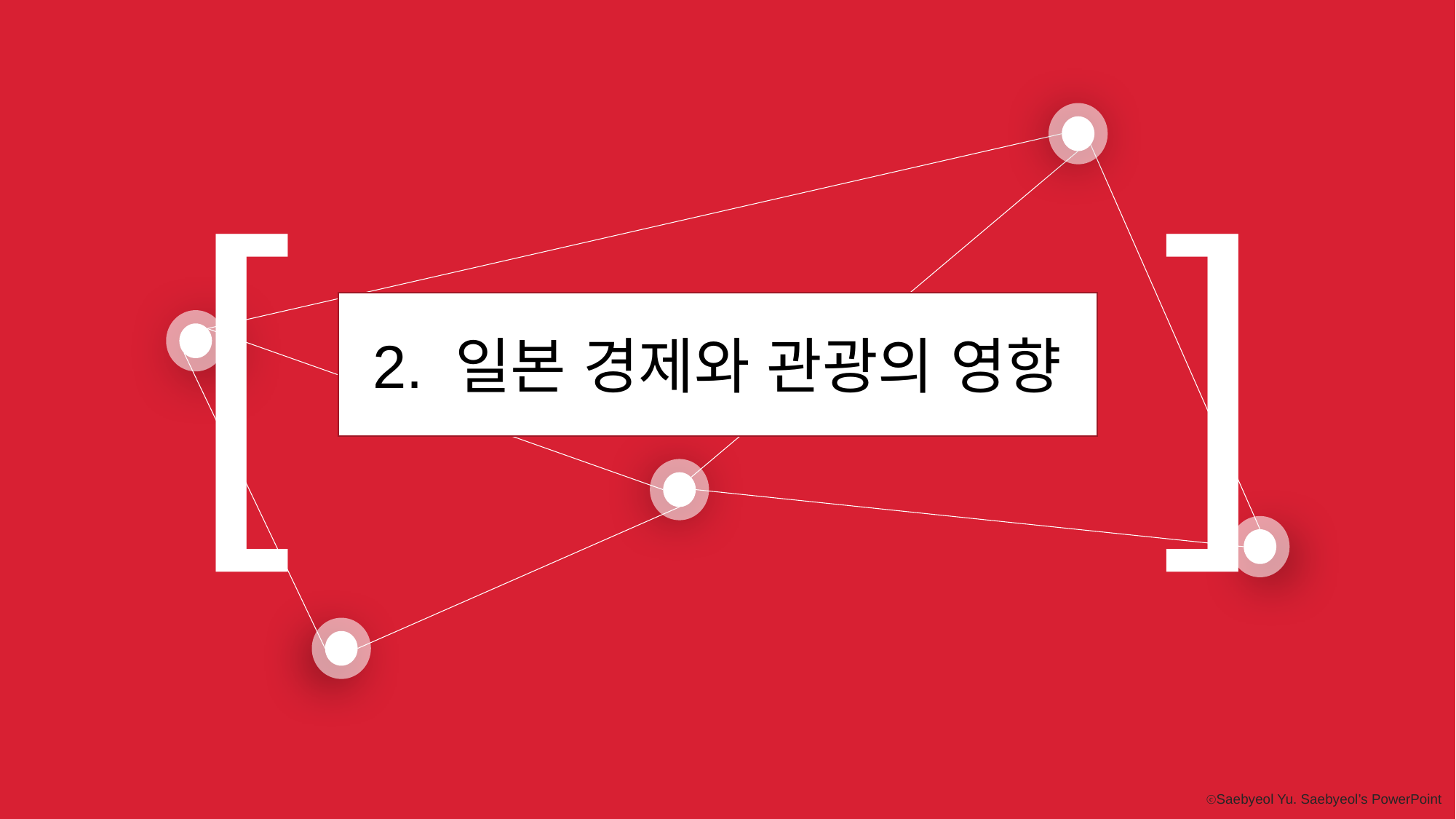

[
]
2. 일본 경제와 관광의 영향